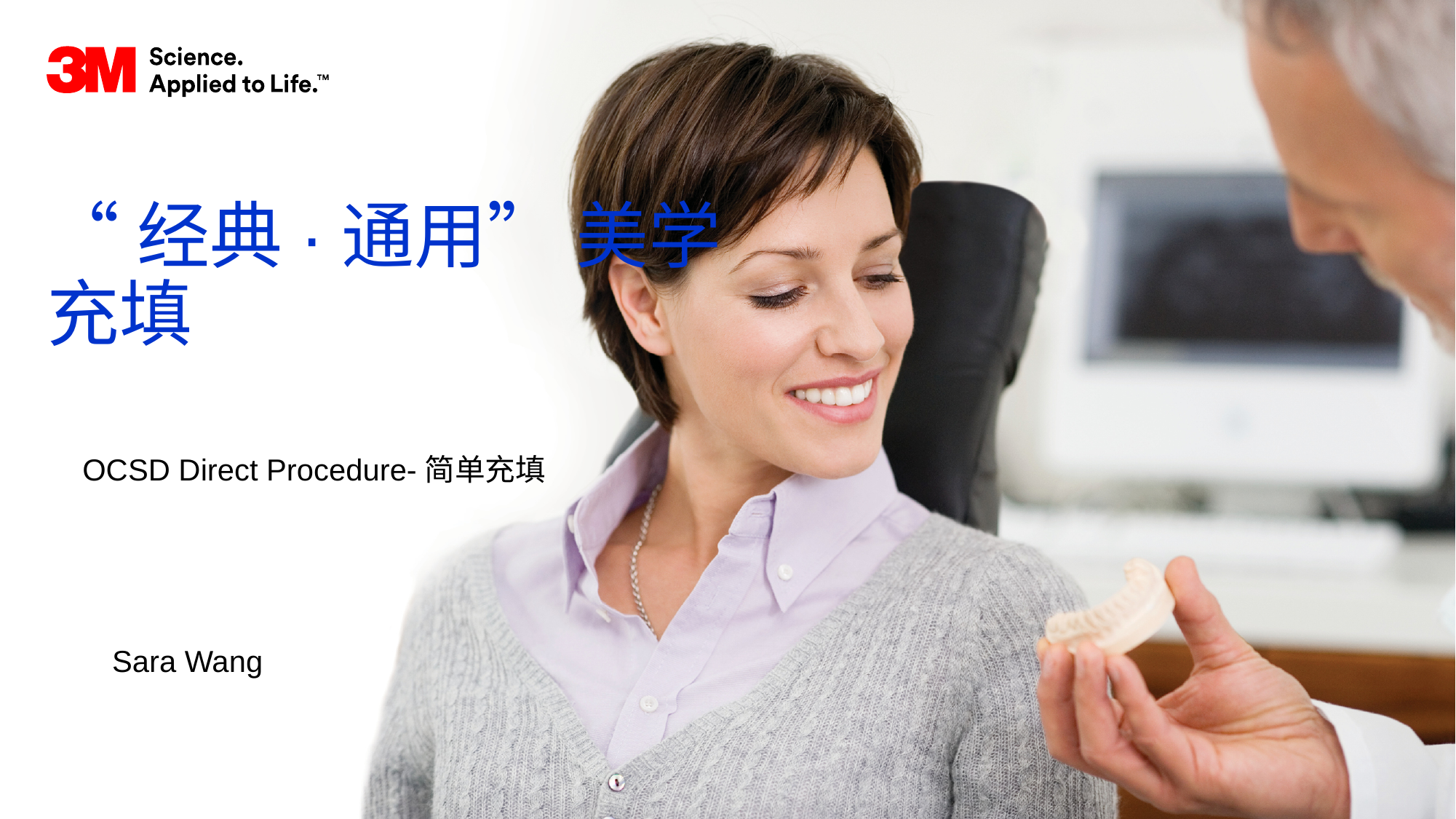

“经典·通用” 美学充填
OCSD Direct Procedure-简单充填
Sara Wang